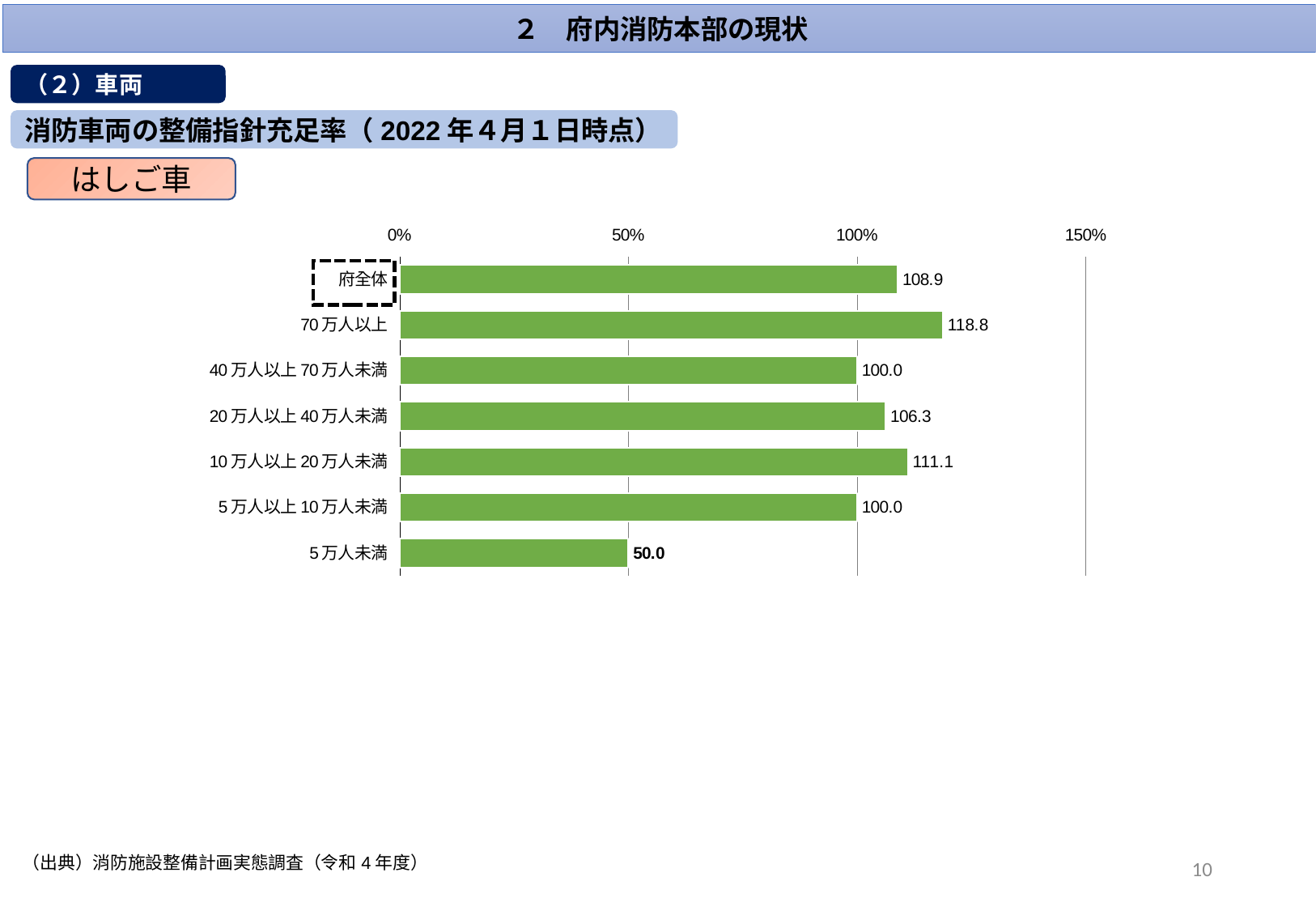

２　府内消防本部の現状
（２）車両
消防車両の整備指針充足率（2022年４月１日時点）
はしご車

### Chart

| Category |  |
|---|---|
| 府全体 | 108.86075949367088 |
| 70万人以上 | 118.75 |
| 40万人以上70万人未満 | 100.0 |
| 20万人以上40万人未満 | 106.25 |
| 10万人以上20万人未満 | 111.11111111111111 |
| 5万人以上10万人未満 | 100.0 |
| 5万人未満 | 50.0 |
10
（出典）消防施設整備計画実態調査（令和4年度）